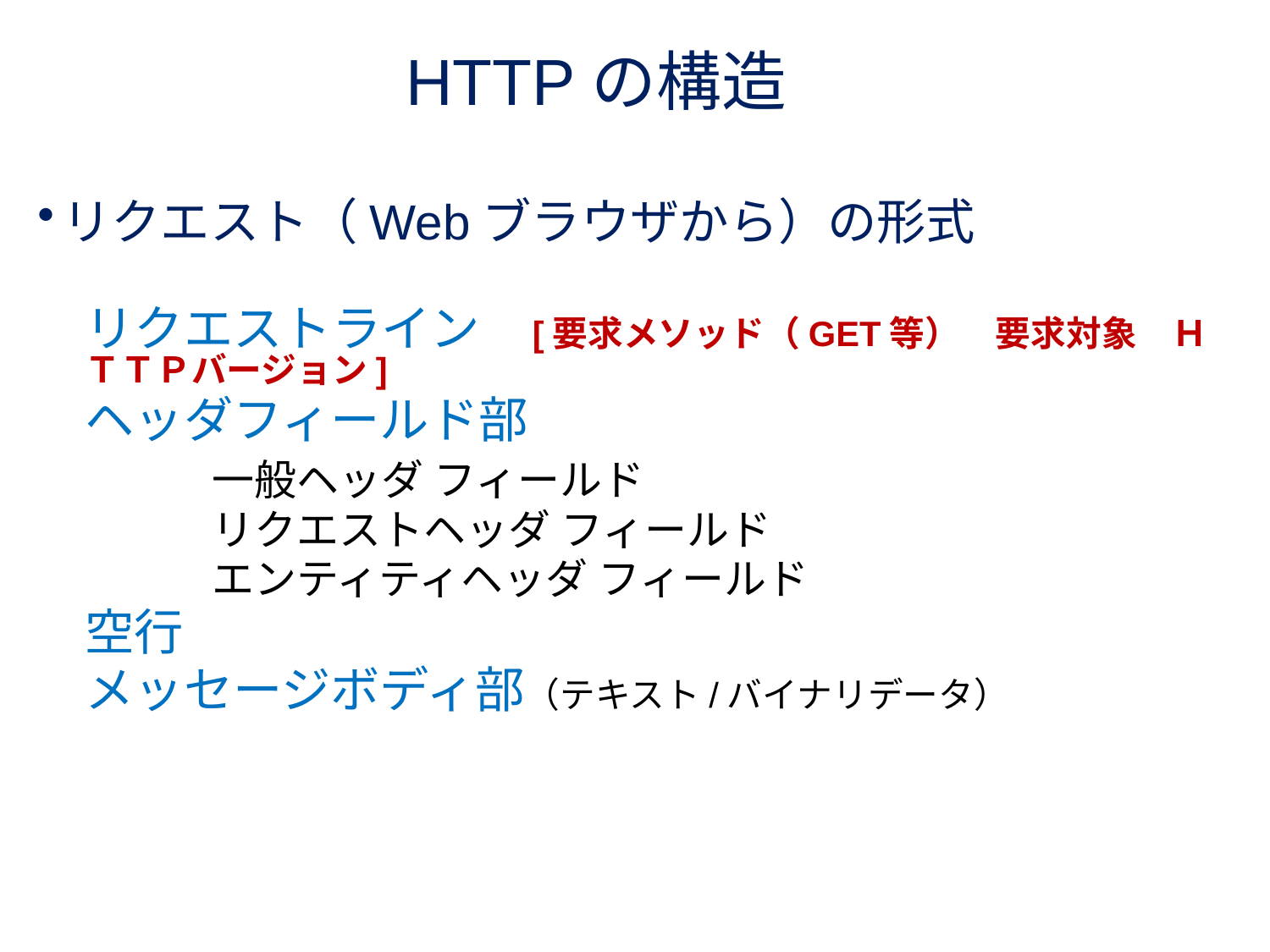

# HTTPの構造
リクエスト（Webブラウザから）の形式

	リクエストライン　[要求メソッド（GET等）　要求対象　ＨＴＴＰバージョン]
	ヘッダフィールド部
		一般ヘッダ フィールド
		リクエストヘッダ フィールド
		エンティティヘッダ フィールド
	空行
	メッセージボディ部（テキスト/バイナリデータ）